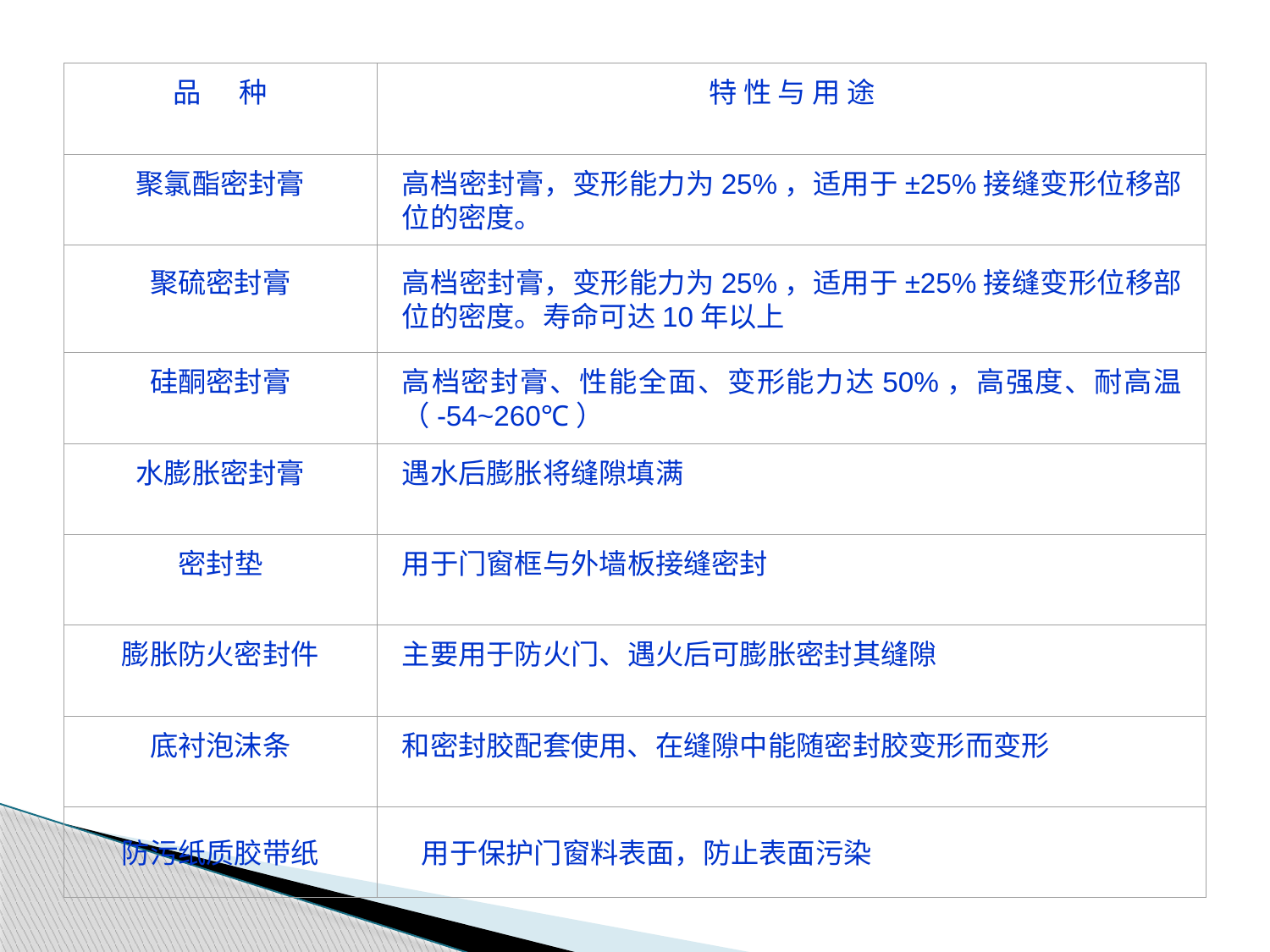

品      种

特 性 与 用 途

聚氯酯密封膏

高档密封膏，变形能力为25%，适用于±25%接缝变形位移部位的密度。

聚硫密封膏

高档密封膏，变形能力为25%，适用于±25%接缝变形位移部位的密度。寿命可达10年以上

硅酮密封膏

高档密封膏、性能全面、变形能力达50%，高强度、耐高温（-54~260℃）

水膨胀密封膏

遇水后膨胀将缝隙填满

密封垫

用于门窗框与外墙板接缝密封

膨胀防火密封件

主要用于防火门、遇火后可膨胀密封其缝隙

底衬泡沫条

和密封胶配套使用、在缝隙中能随密封胶变形而变形

防污纸质胶带纸

  用于保护门窗料表面，防止表面污染